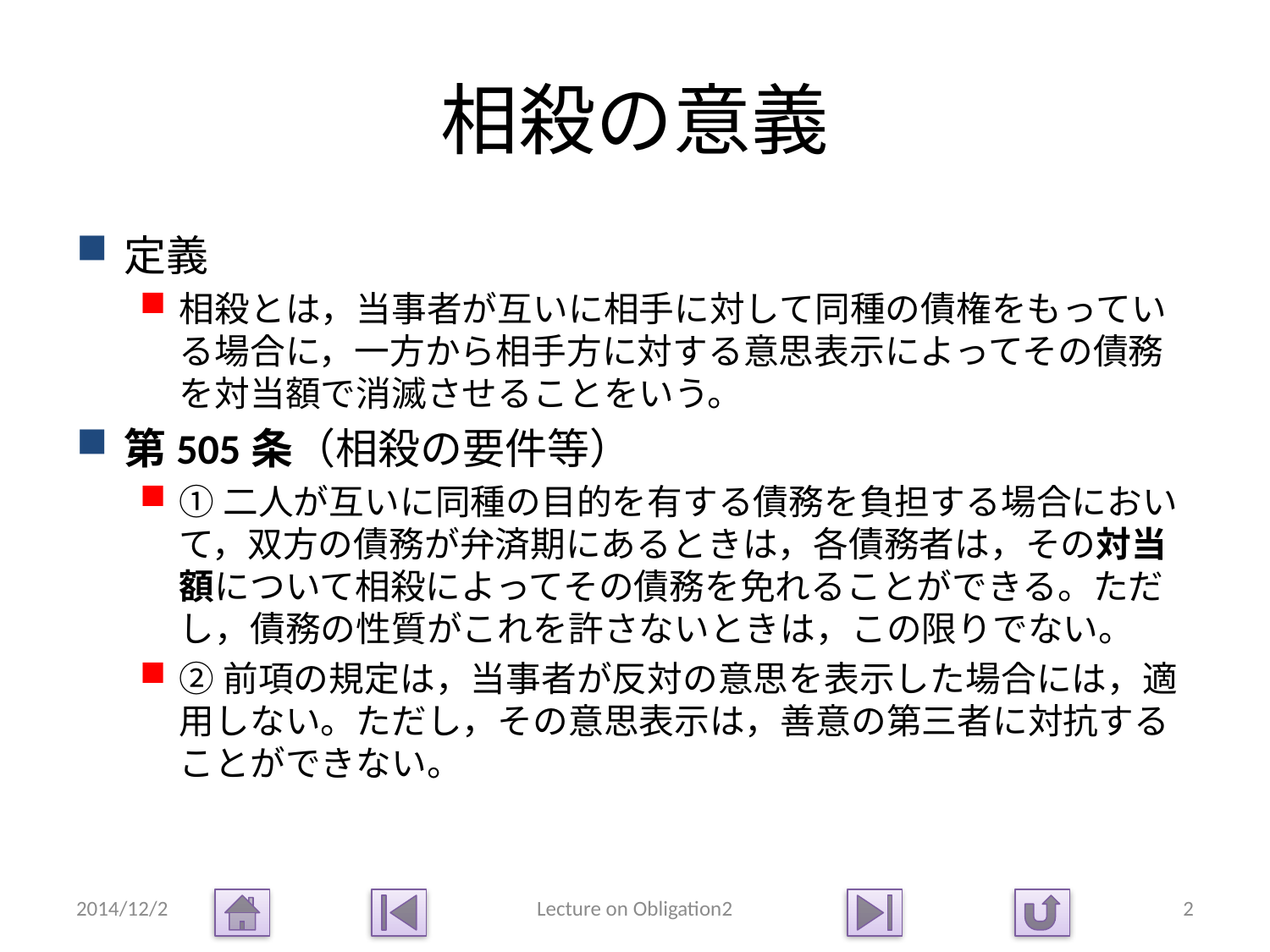

# 相殺の意義
定義
相殺とは，当事者が互いに相手に対して同種の債権をもっている場合に，一方から相手方に対する意思表示によってその債務を対当額で消滅させることをいう。
第505条（相殺の要件等）
①二人が互いに同種の目的を有する債務を負担する場合において，双方の債務が弁済期にあるときは，各債務者は，その対当額について相殺によってその債務を免れることができる。ただし，債務の性質がこれを許さないときは，この限りでない。
②前項の規定は，当事者が反対の意思を表示した場合には，適用しない。ただし，その意思表示は，善意の第三者に対抗することができない。
2014/12/2
Lecture on Obligation2
2